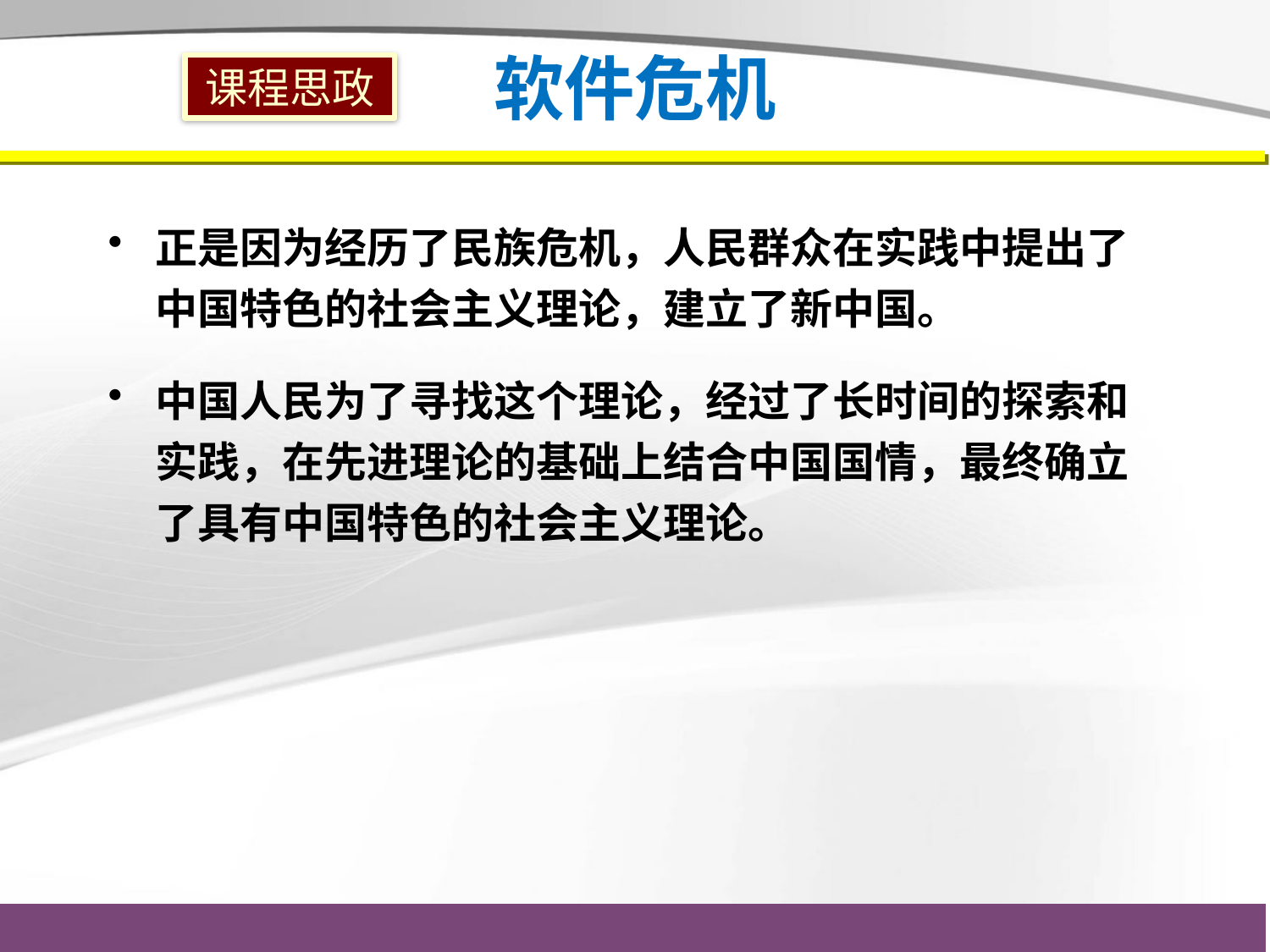

# 软件危机
课程思政
正是因为经历了民族危机，人民群众在实践中提出了中国特色的社会主义理论，建立了新中国。
中国人民为了寻找这个理论，经过了长时间的探索和实践，在先进理论的基础上结合中国国情，最终确立了具有中国特色的社会主义理论。